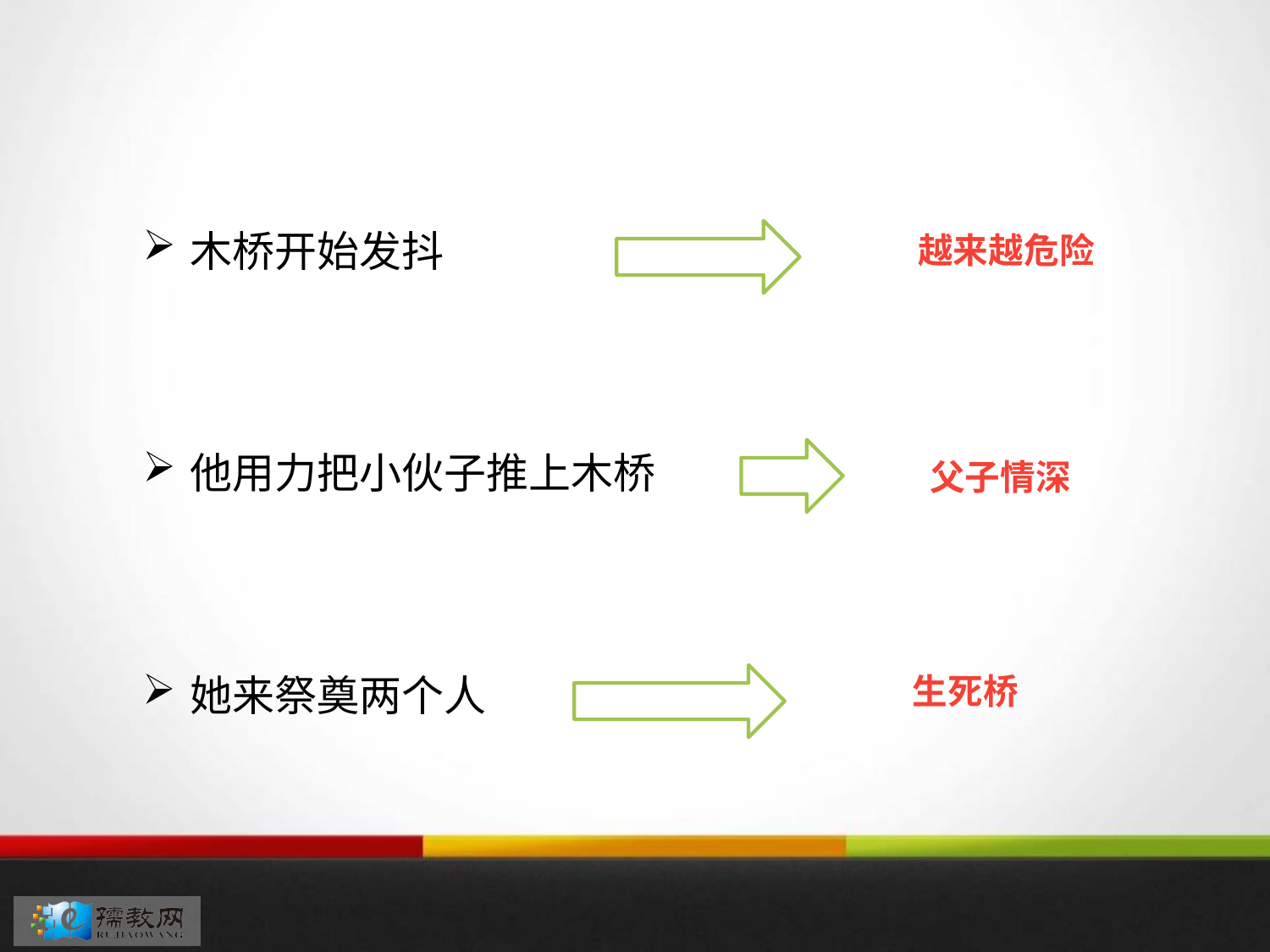

越来越危险
木桥开始发抖

他用力把小伙子推上木桥
父子情深

生死桥
她来祭奠两个人